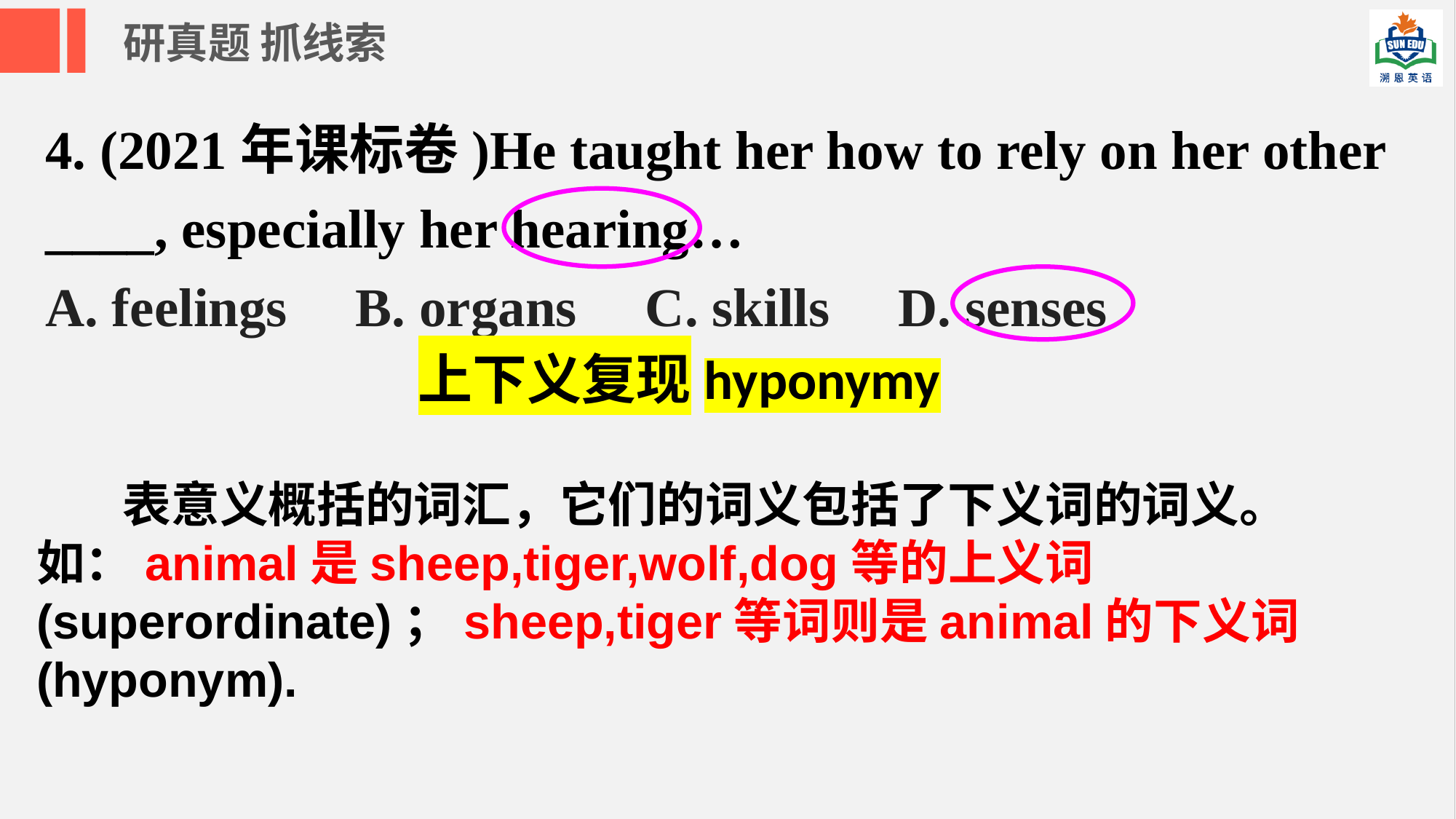

研真题 抓线索
4. (2021年课标卷)He taught her how to rely on her other ____, especially her hearing…
A. feelings     B. organs     C. skills     D. senses

上下义复现hyponymy
        表意义概括的词汇，它们的词义包括了下义词的词义。
如：animal是sheep,tiger,wolf,dog等的上义词(superordinate)；sheep,tiger等词则是animal的下义词(hyponym).